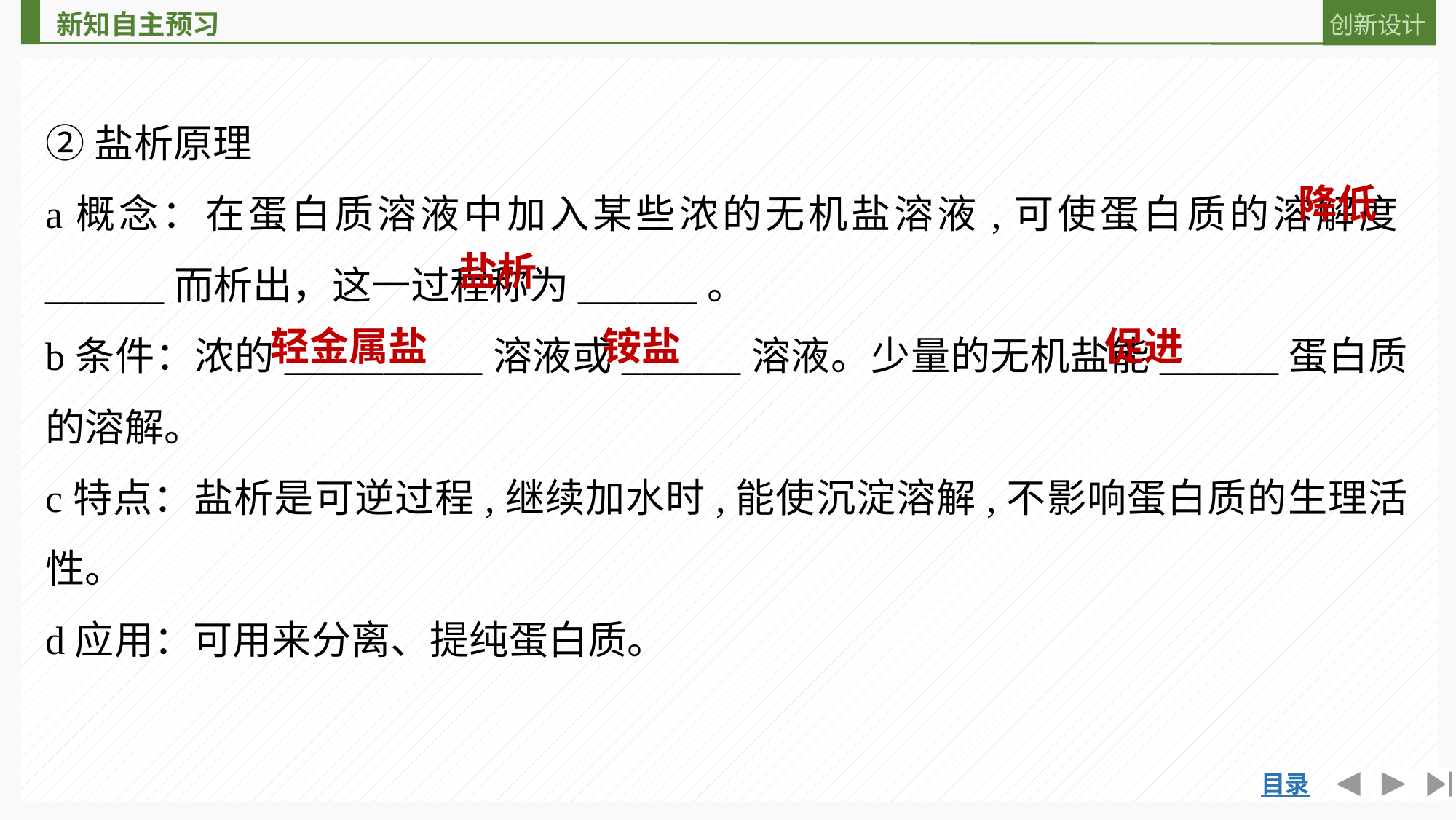

②盐析原理
a概念：在蛋白质溶液中加入某些浓的无机盐溶液,可使蛋白质的溶解度______而析出，这一过程称为______。
b条件：浓的__________溶液或______溶液。少量的无机盐能______蛋白质的溶解。
c特点：盐析是可逆过程,继续加水时,能使沉淀溶解,不影响蛋白质的生理活性。
d应用：可用来分离、提纯蛋白质。
降低
盐析
轻金属盐
铵盐
促进